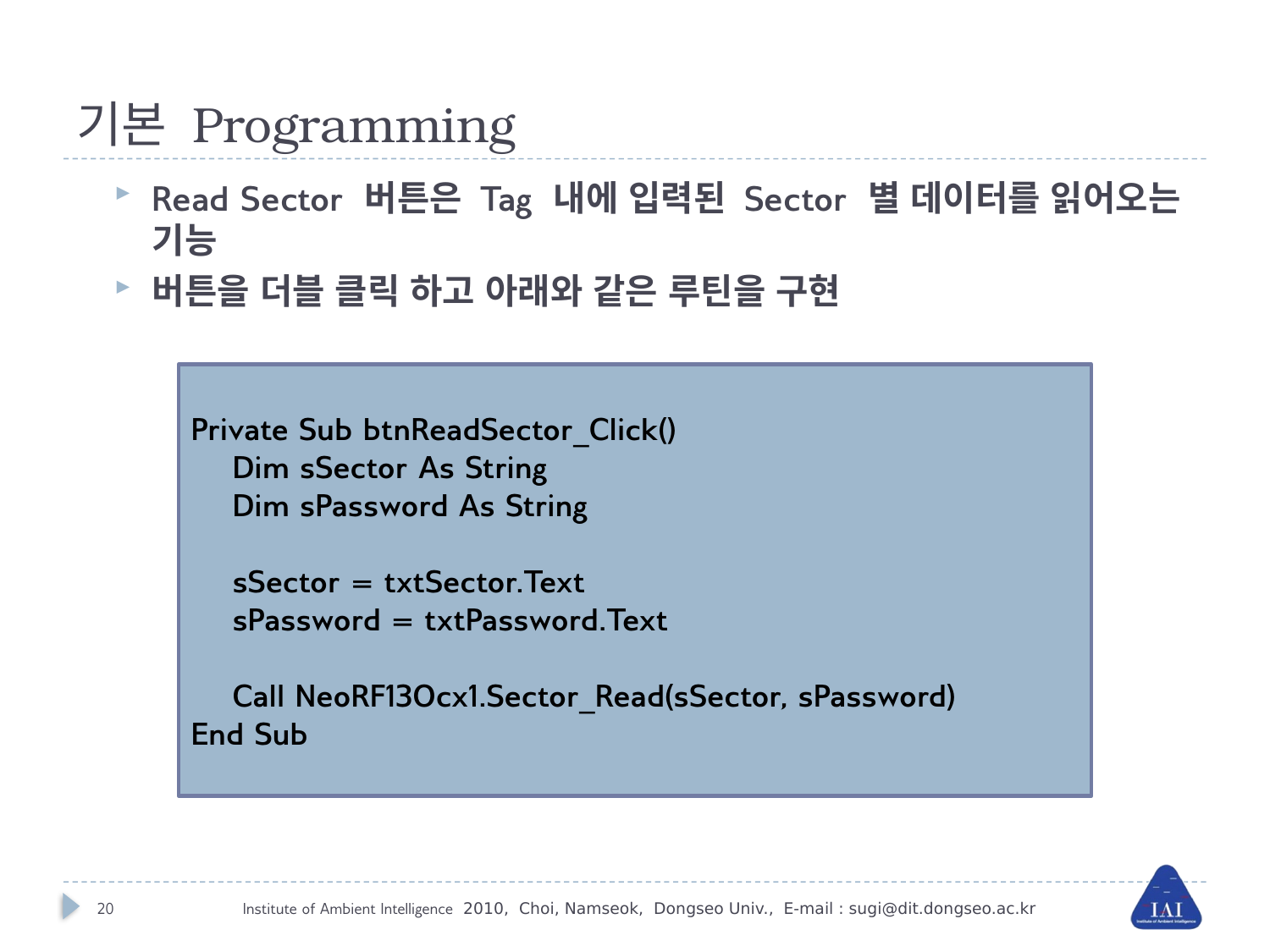

# 기본 Programming
Read Sector 버튼은 Tag 내에 입력된 Sector 별 데이터를 읽어오는 기능
버튼을 더블 클릭 하고 아래와 같은 루틴을 구현

Private Sub btnReadSector_Click()
    Dim sSector As String
    Dim sPassword As String

    sSector = txtSector.Text
    sPassword = txtPassword.Text

    Call NeoRF13Ocx1.Sector_Read(sSector, sPassword)
End Sub